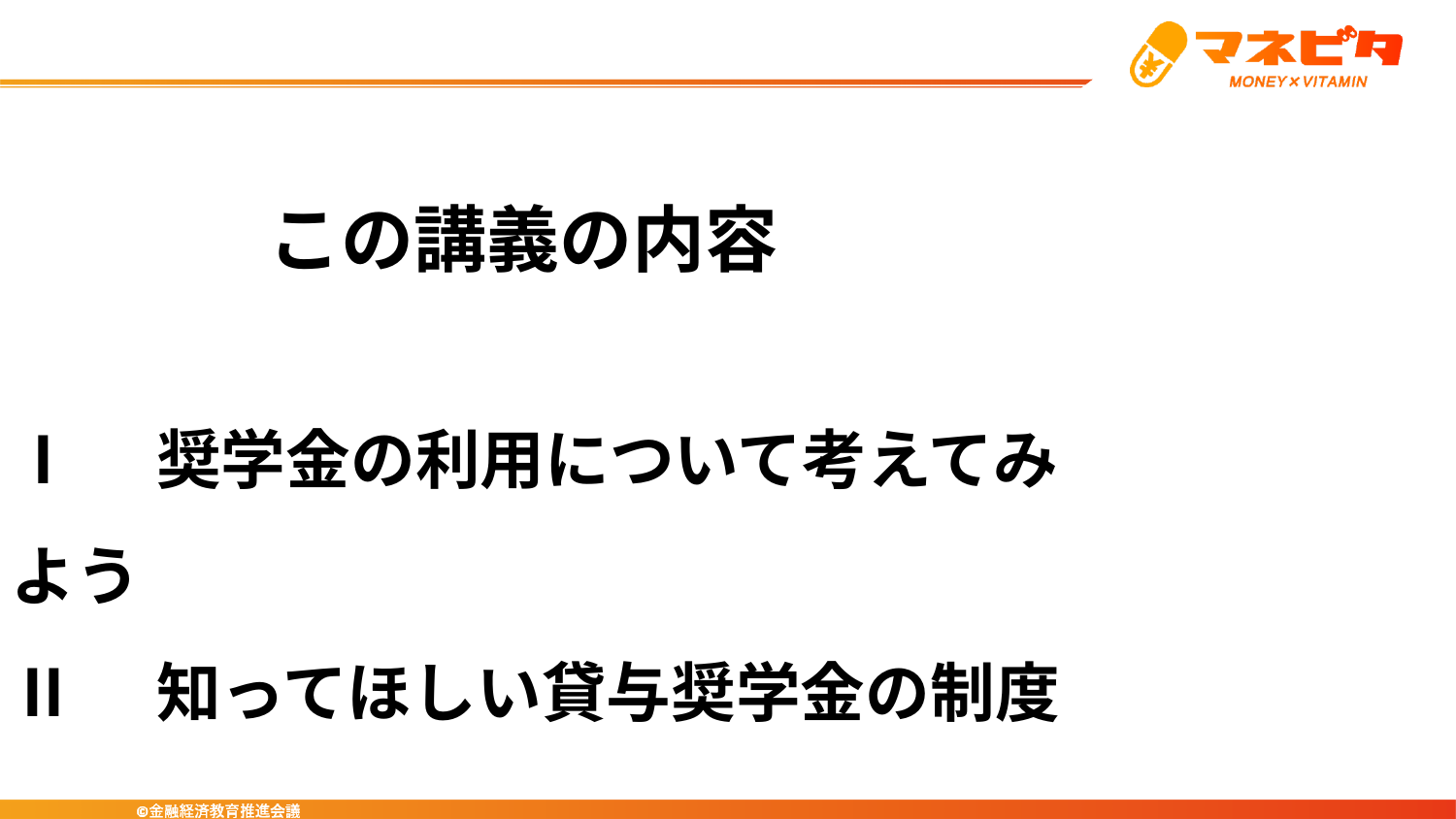

この講義の内容
Ⅰ　奨学金の利用について考えてみよう
Ⅱ　知ってほしい貸与奨学金の制度